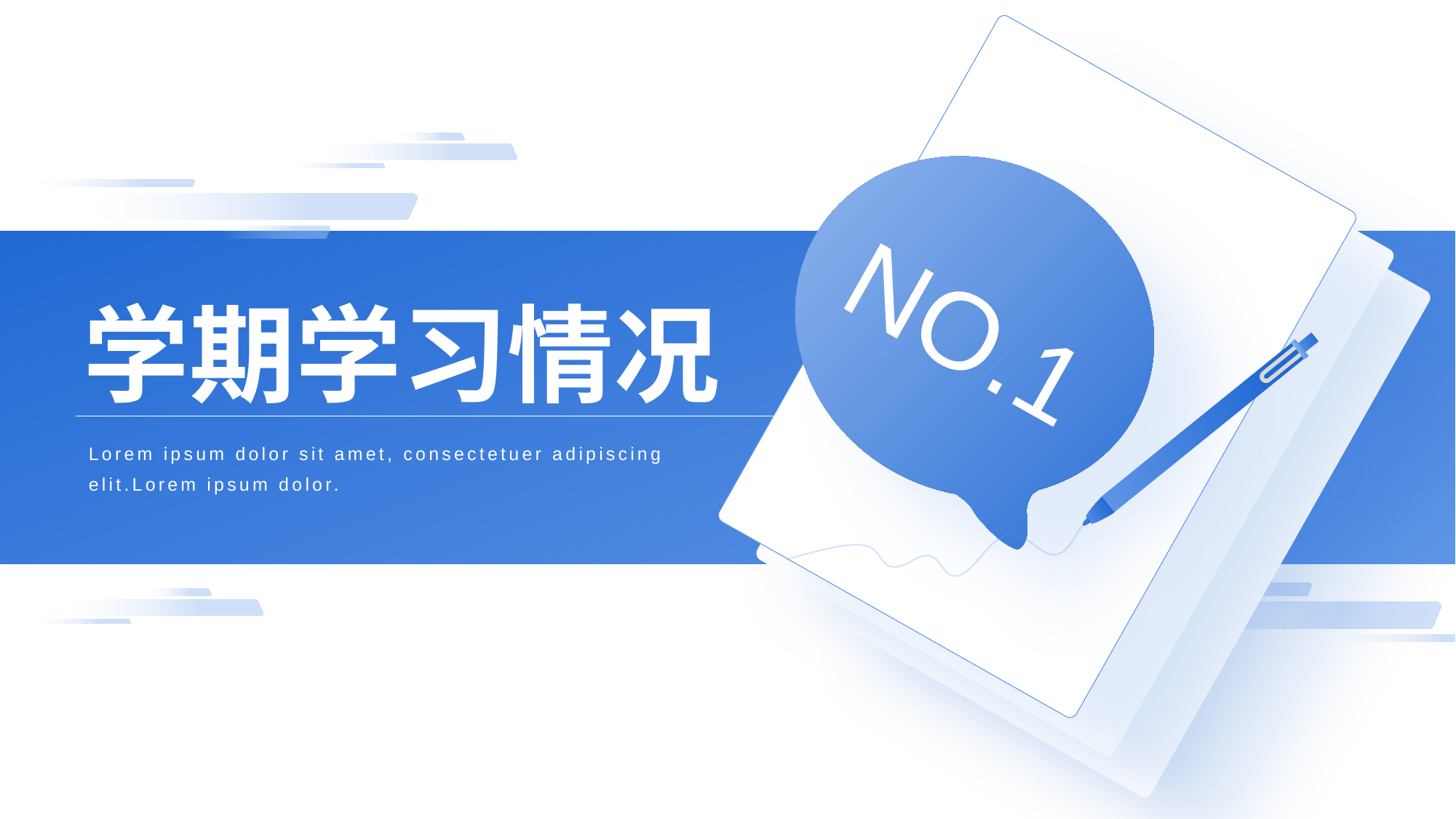

NO.1

01

02

03

01

02

03

学期学习情况
Lorem ipsum dolor sit amet, consectetuer adipiscing elit.Lorem ipsum dolor.